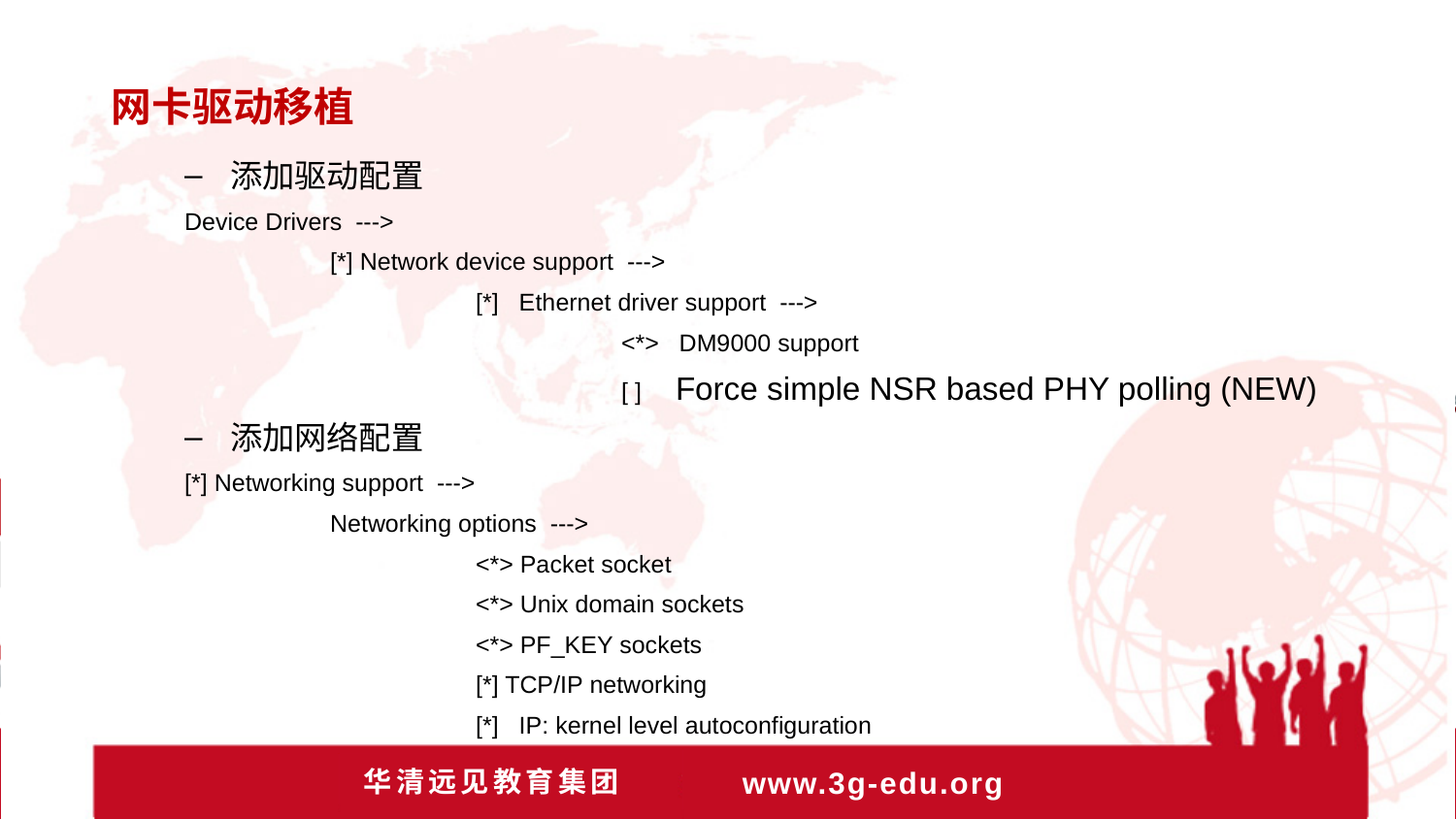

网卡驱动移植
添加驱动配置
Device Drivers  --->
	[*] Network device support  --->
		[*]   Ethernet driver support  --->
			<*>   DM9000 support
			[ ]     Force simple NSR based PHY polling (NEW)
添加网络配置
[*] Networking support  --->
	Networking options  --->
		<*> Packet socket
		<*> Unix domain sockets
		<*> PF_KEY sockets
		[*] TCP/IP networking
		[*]   IP: kernel level autoconfiguration